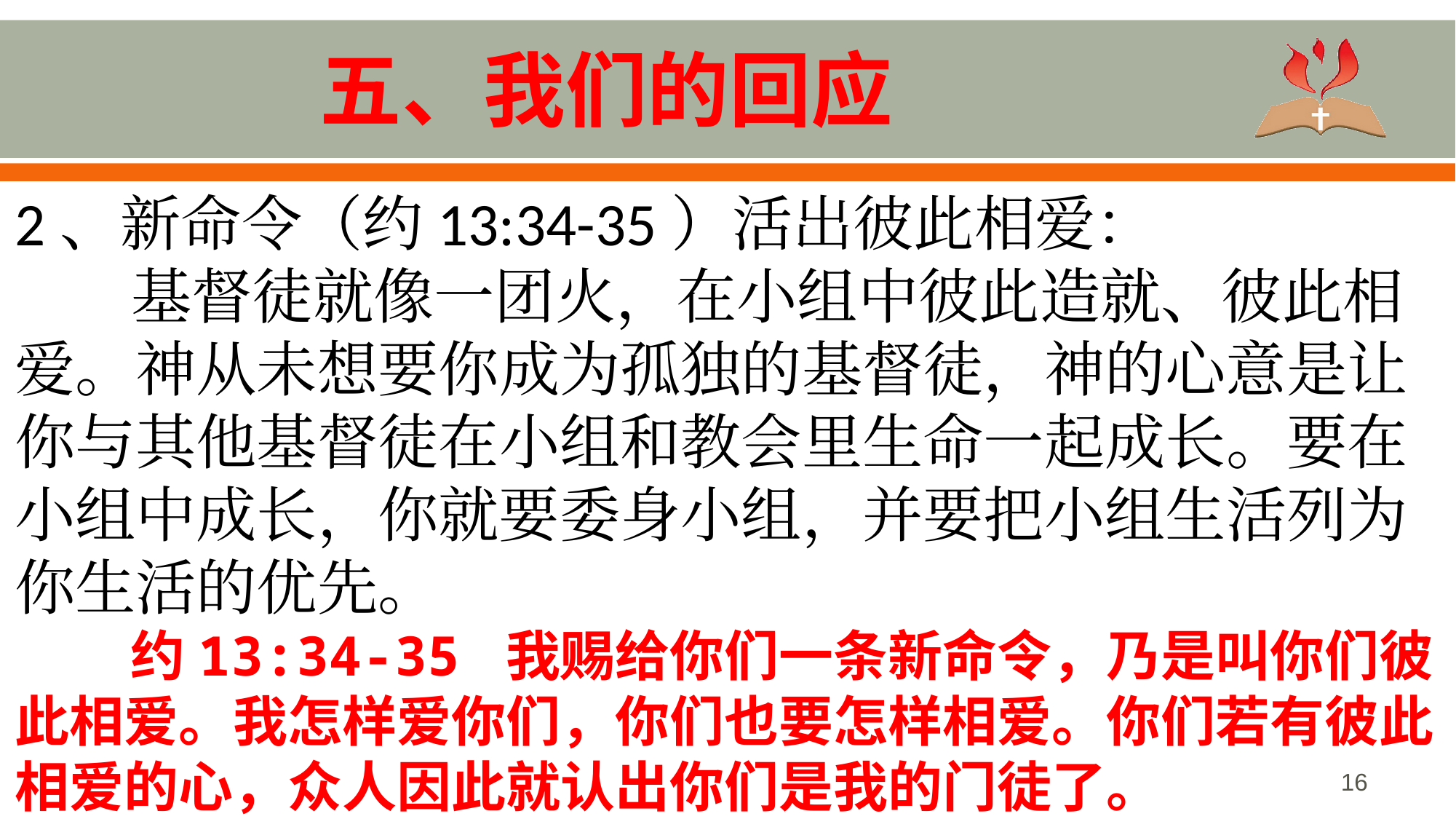

# 五、我们的回应
2、新命令（约13:34-35）活出彼此相爱：
基督徒就像一团火，在小组中彼此造就、彼此相爱。神从未想要你成为孤独的基督徒，神的心意是让你与其他基督徒在小组和教会里生命一起成长。要在小组中成长，你就要委身小组，并要把小组生活列为你生活的优先。
约13:34-35 我赐给你们一条新命令，乃是叫你们彼此相爱。我怎样爱你们，你们也要怎样相爱。你们若有彼此相爱的心，众人因此就认出你们是我的门徒了。
16